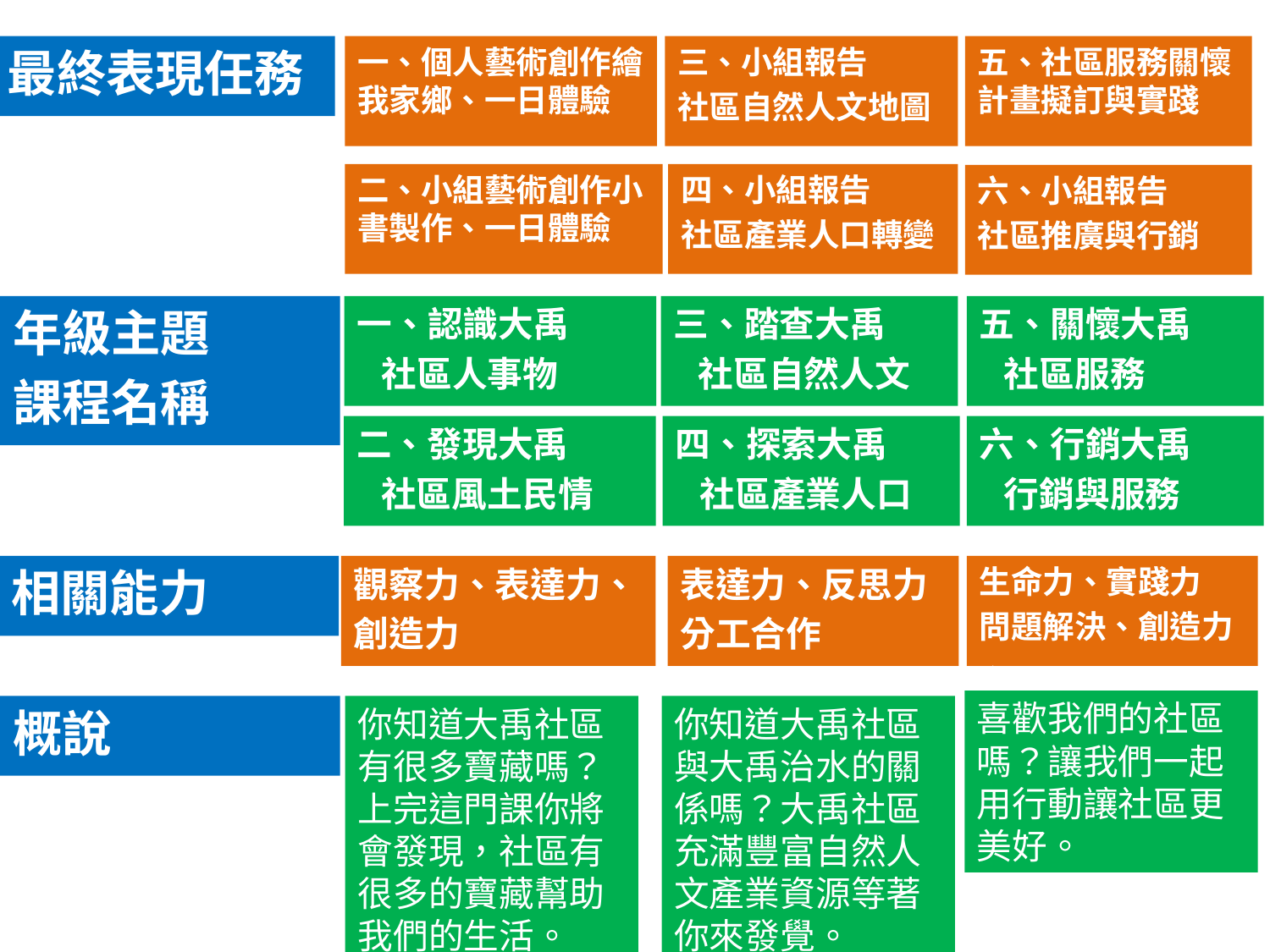

最終表現任務
一、個人藝術創作繪我家鄉、一日體驗
三、小組報告
社區自然人文地圖
五、社區服務關懷計畫擬訂與實踐
二、小組藝術創作小書製作、一日體驗
四、小組報告
社區產業人口轉變
六、小組報告
社區推廣與行銷
年級主題
課程名稱
一、認識大禹
  社區人事物
三、踏查大禹
  社區自然人文
五、關懷大禹
  社區服務
二、發現大禹
  社區風土民情
四、探索大禹
  社區產業人口
六、行銷大禹
  行銷與服務

相關能力
觀察力、表達力、
創造力

表達力、反思力
分工合作
、
生命力、實踐力
問題解決、創造力
、
喜歡我們的社區嗎？讓我們一起用行動讓社區更美好。
概說
你知道大禹社區有很多寶藏嗎？
上完這門課你將會發現，社區有很多的寶藏幫助我們的生活。
你知道大禹社區與大禹治水的關係嗎？大禹社區充滿豐富自然人文產業資源等著你來發覺。